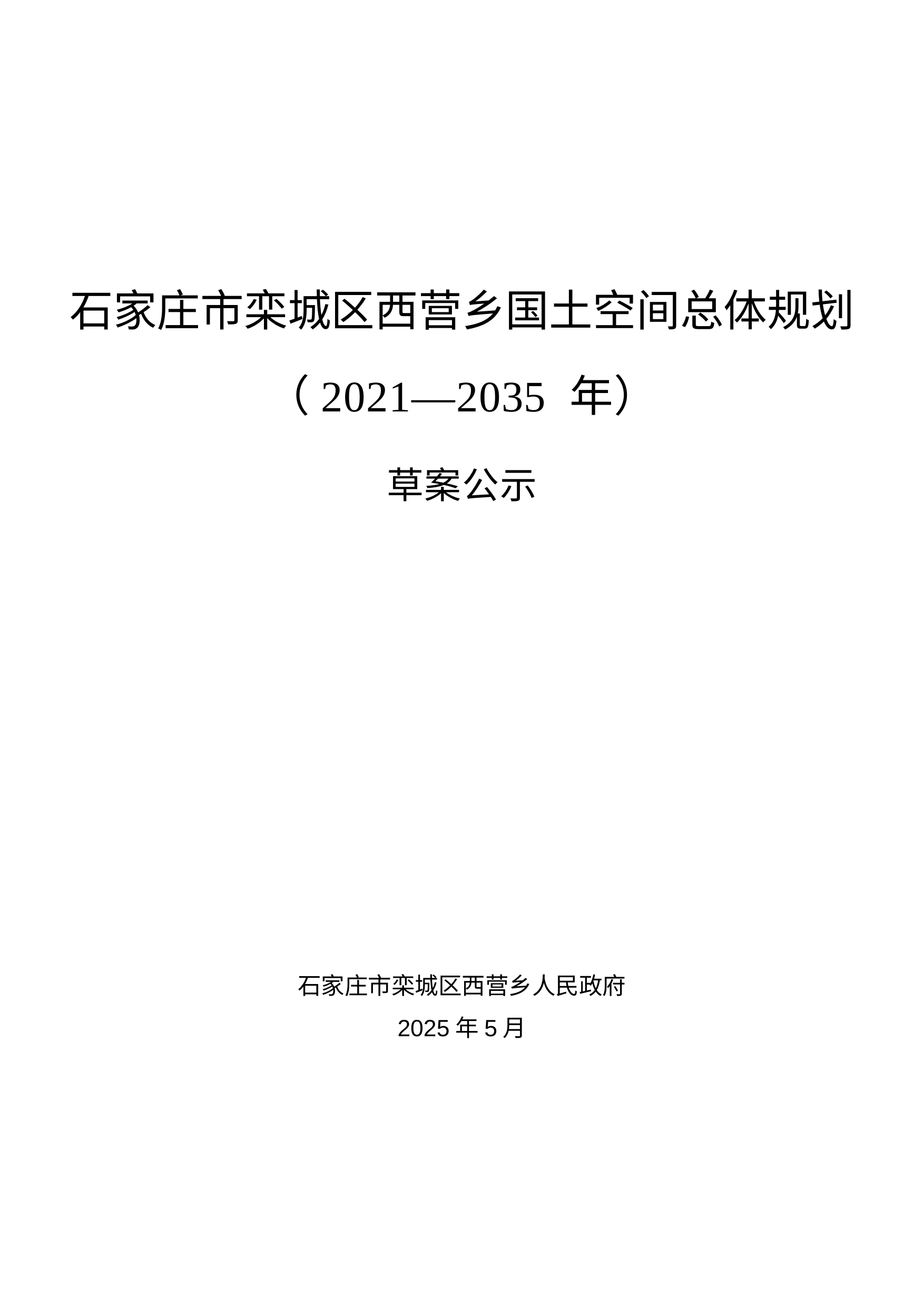

石家庄市栾城区西营乡国土空间总体规划
（2021—2035 年）
草案公示

石家庄市栾城区西营乡人民政府
2025年5月